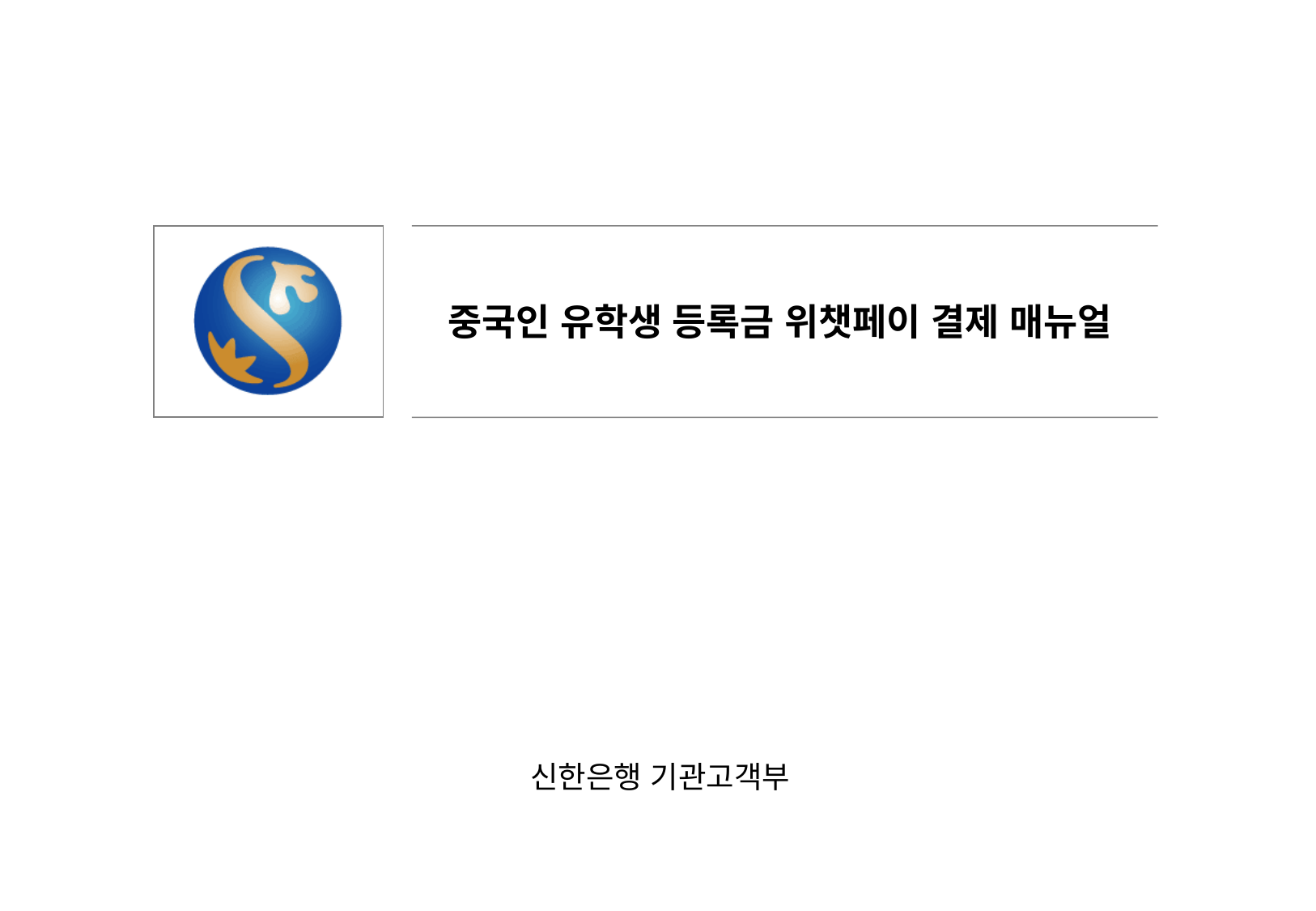

중국인 유학생 등록금 위챗페이 결제 매뉴얼
신한은행 기관고객부